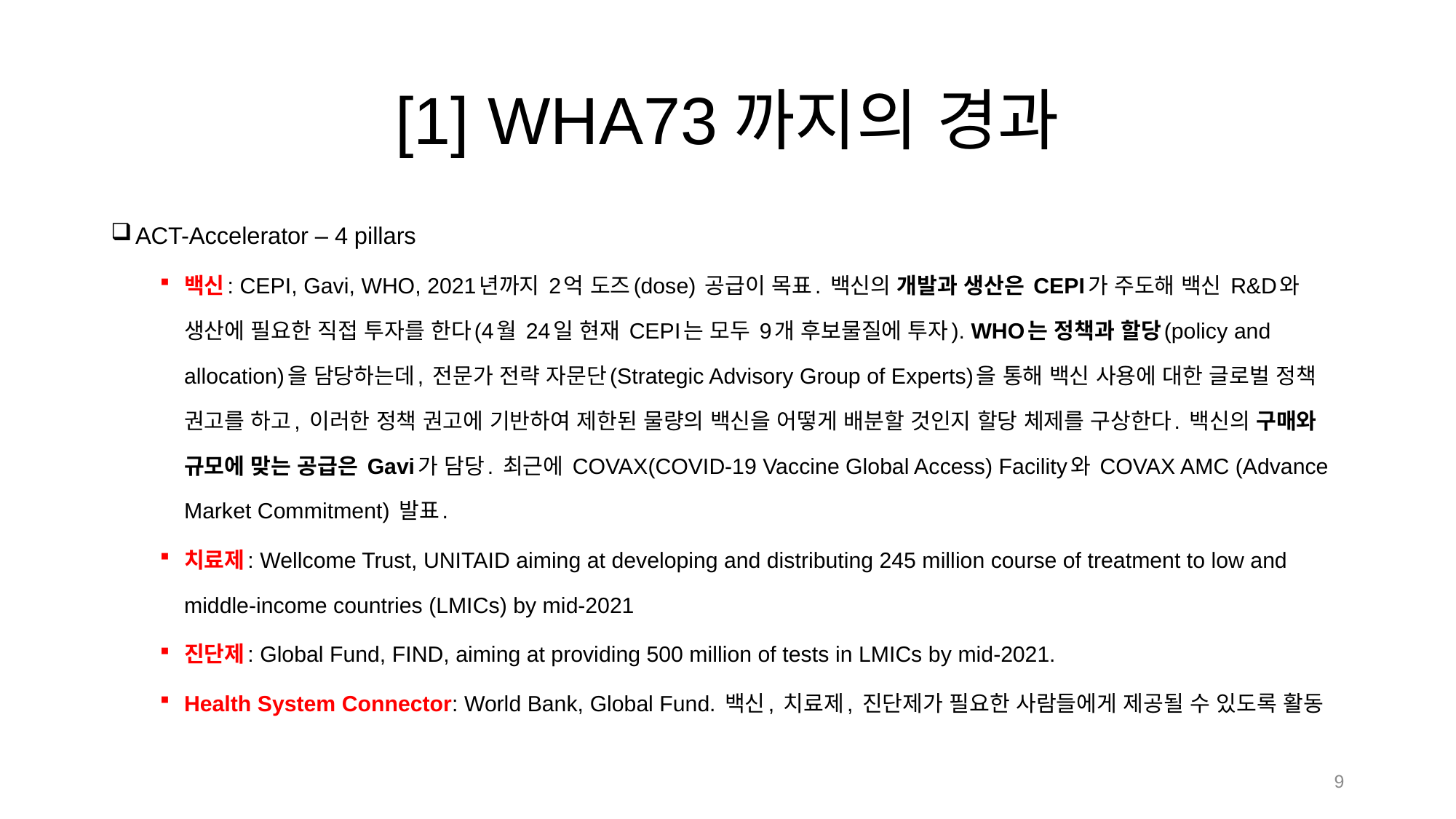

# [1] WHA73까지의 경과
ACT-Accelerator – 4 pillars
백신: CEPI, Gavi, WHO, 2021년까지 2억 도즈(dose) 공급이 목표. 백신의 개발과 생산은 CEPI가 주도해 백신 R&D와 생산에 필요한 직접 투자를 한다(4월 24일 현재 CEPI는 모두 9개 후보물질에 투자). WHO는 정책과 할당(policy and allocation)을 담당하는데, 전문가 전략 자문단(Strategic Advisory Group of Experts)을 통해 백신 사용에 대한 글로벌 정책 권고를 하고, 이러한 정책 권고에 기반하여 제한된 물량의 백신을 어떻게 배분할 것인지 할당 체제를 구상한다. 백신의 구매와 규모에 맞는 공급은 Gavi가 담당. 최근에 COVAX(COVID-19 Vaccine Global Access) Facility와 COVAX AMC (Advance Market Commitment) 발표.
치료제: Wellcome Trust, UNITAID aiming at developing and distributing 245 million course of treatment to low and middle-income countries (LMICs) by mid-2021
진단제: Global Fund, FIND, aiming at providing 500 million of tests in LMICs by mid-2021.
Health System Connector: World Bank, Global Fund. 백신, 치료제, 진단제가 필요한 사람들에게 제공될 수 있도록 활동
9